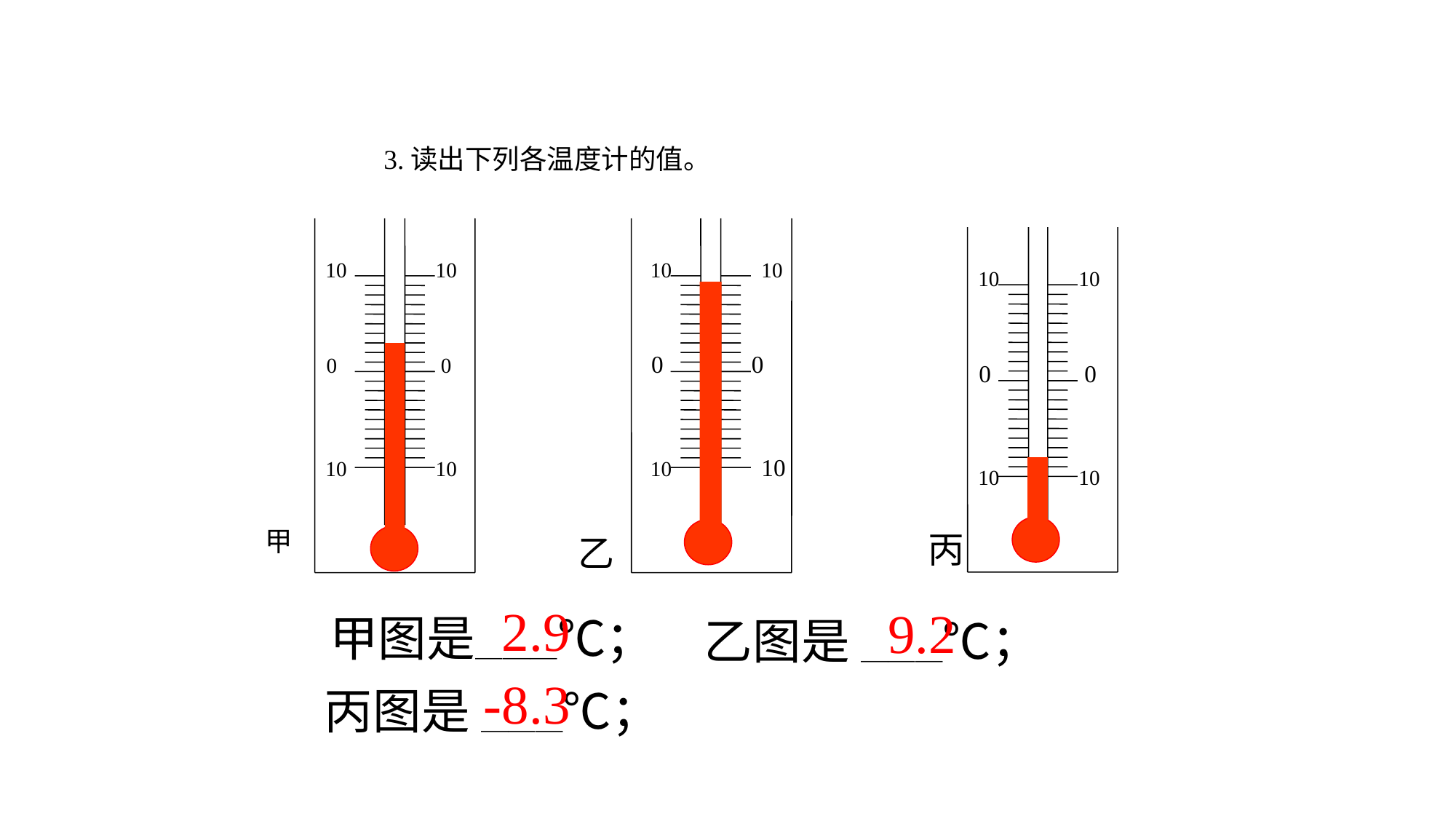

3.读出下列各温度计的值。

10
10
10
10
10
10

0
0
0
 0

0
 0

10

10
10
10

10
10

甲

丙
乙

2.9
9.2
甲图是＿＿＿℃；
乙图是 ＿＿＿℃；
-8.3
丙图是 ＿＿＿℃；